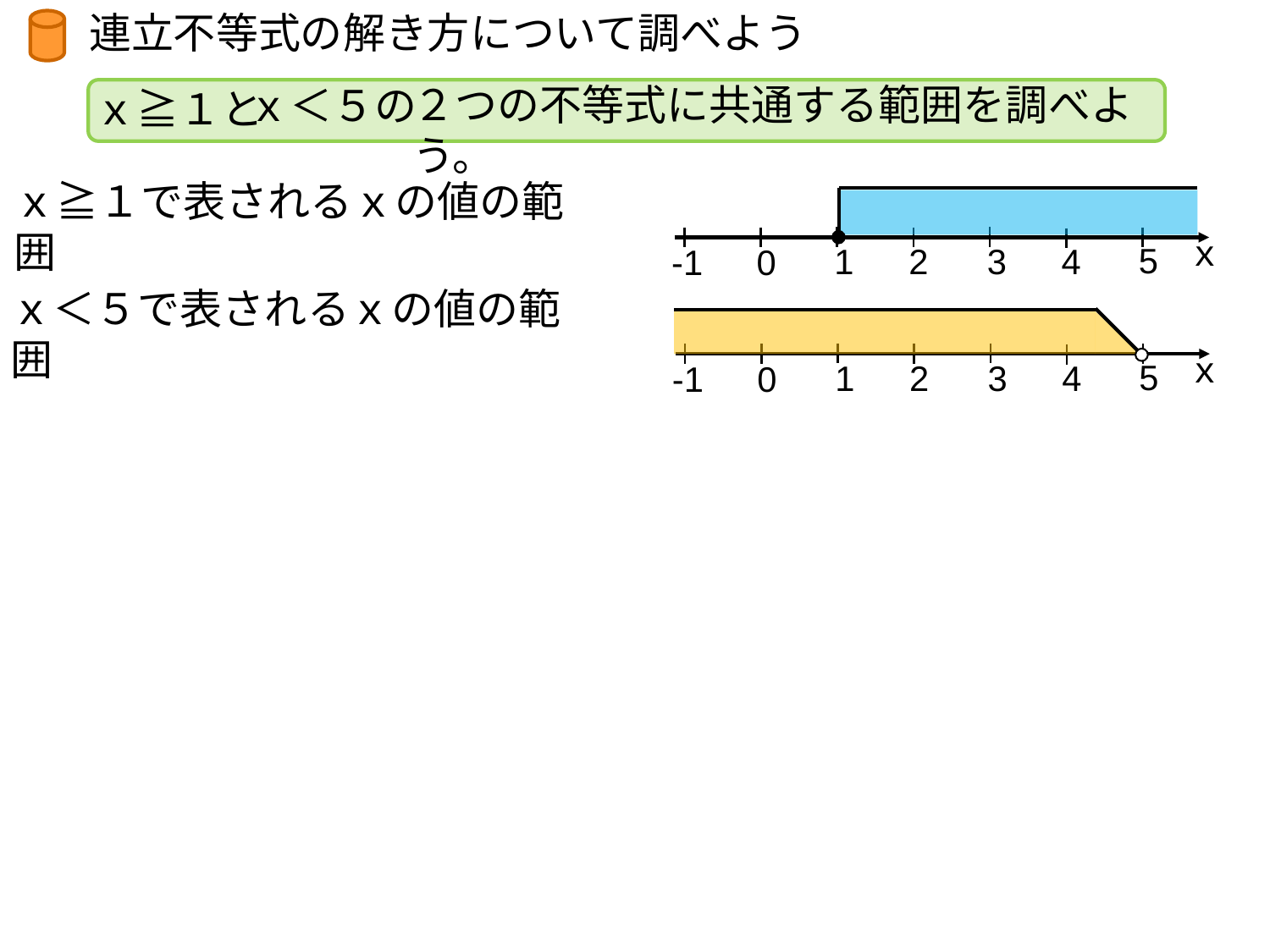

連立不等式の解き方について調べよう

２つの不等式に共通する範囲を調べよう。
ｘ＜５の
ｘ≧１と

ｘ≧１で表されるｘの値の範囲

ｘ
5
2
4
1
3
-1
0

ｘ＜５で表されるｘの値の範囲

ｘ
5
2
4
1
3
-1
0